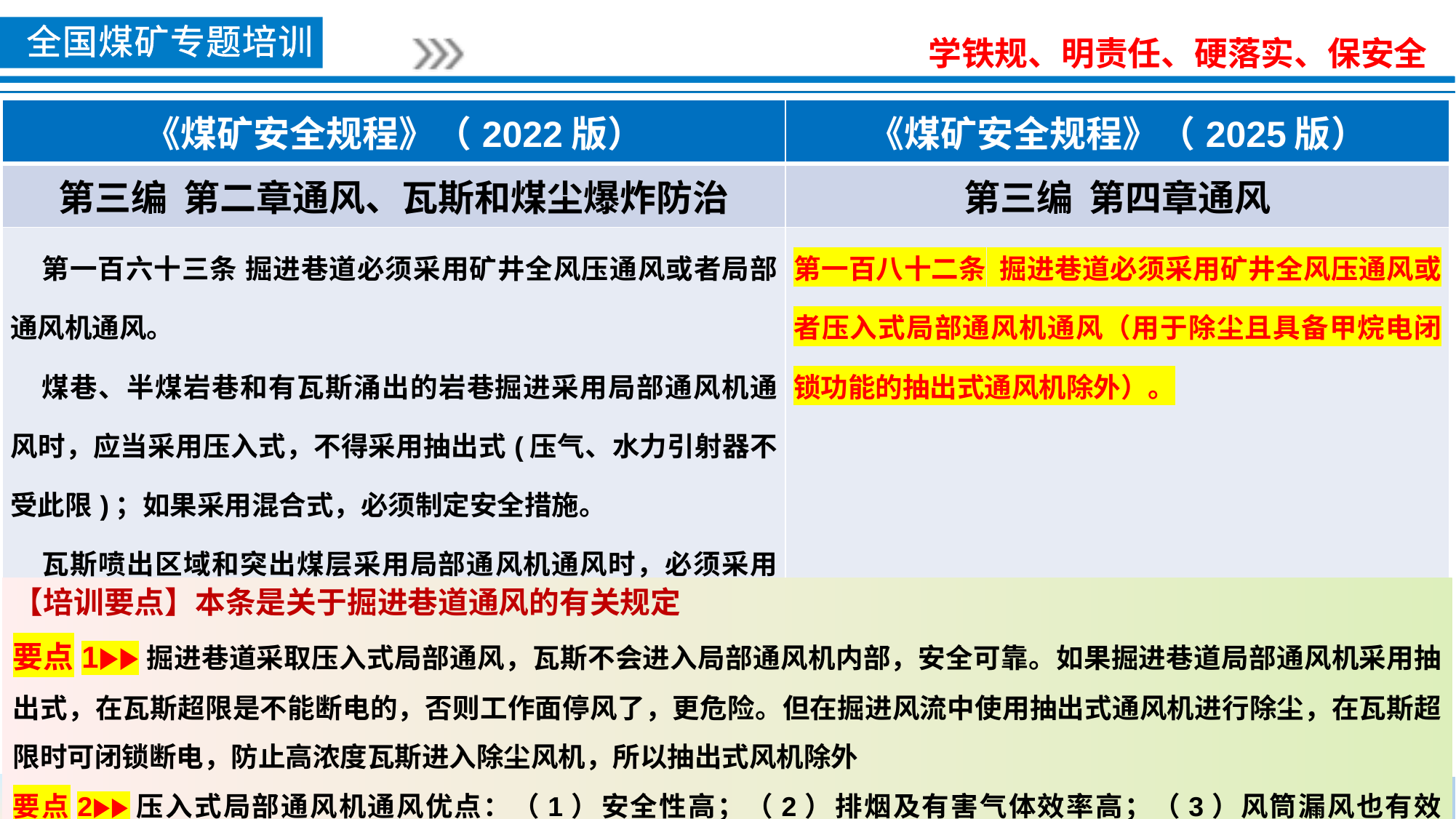

| 《煤矿安全规程》（2022版） | 《煤矿安全规程》（2025版） |
| --- | --- |
| 第三编 第二章通风、瓦斯和煤尘爆炸防治 | 第三编 第四章通风 |
| 第一百六十三条 掘进巷道必须采用矿井全风压通风或者局部通风机通风。 煤巷、半煤岩巷和有瓦斯涌出的岩巷掘进采用局部通风机通风时，应当采用压入式，不得采用抽出式(压气、水力引射器不受此限)；如果采用混合式，必须制定安全措施。 瓦斯喷出区域和突出煤层采用局部通风机通风时，必须采用压入式。 | 第一百八十二条 掘进巷道必须采用矿井全风压通风或者压入式局部通风机通风（用于除尘且具备甲烷电闭锁功能的抽出式通风机除外）。 |
【培训要点】本条是关于掘进巷道通风的有关规定
要点1▶▶掘进巷道采取压入式局部通风，瓦斯不会进入局部通风机内部，安全可靠。如果掘进巷道局部通风机采用抽出式，在瓦斯超限是不能断电的，否则工作面停风了，更危险。但在掘进风流中使用抽出式通风机进行除尘，在瓦斯超限时可闭锁断电，防止高浓度瓦斯进入除尘风机，所以抽出式风机除外
要点2▶▶压入式局部通风机通风优点：（1）‌安全性高；（2）‌排烟及有害气体效率高；（3）风筒漏风也有效（4）‌风筒使用灵活；（5）‌散热效果好；（6）‌适用性广‌